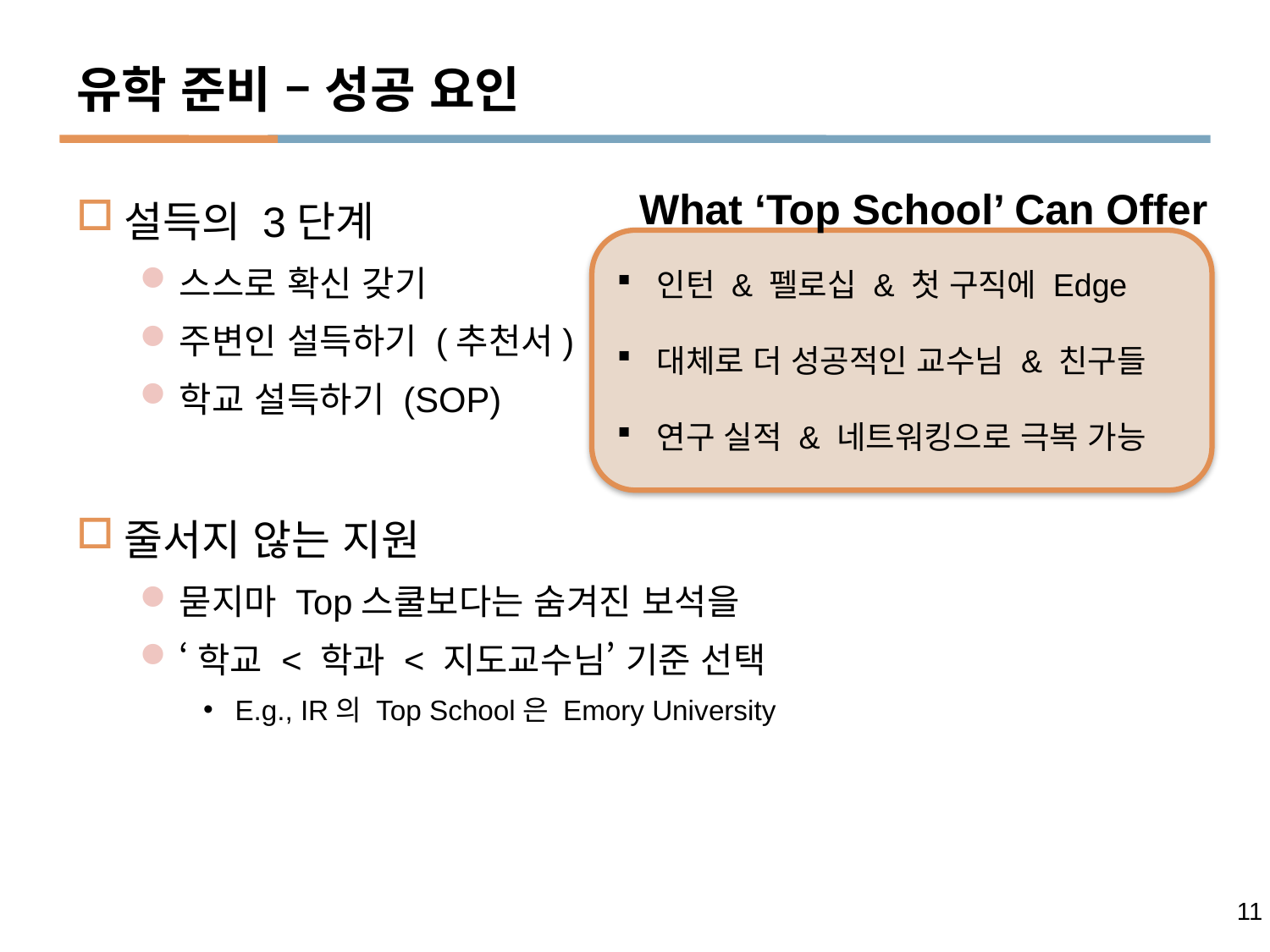

# 유학 준비 – 성공 요인
What ‘Top School’ Can Offer
설득의 3단계
스스로 확신 갖기
주변인 설득하기 (추천서)
학교 설득하기 (SOP)

줄서지 않는 지원
묻지마 Top스쿨보다는 숨겨진 보석을
‘학교 < 학과 < 지도교수님’ 기준 선택
E.g., IR의 Top School은 Emory University

인턴 & 펠로십 & 첫 구직에 Edge

대체로 더 성공적인 교수님 & 친구들

연구 실적 & 네트워킹으로 극복 가능